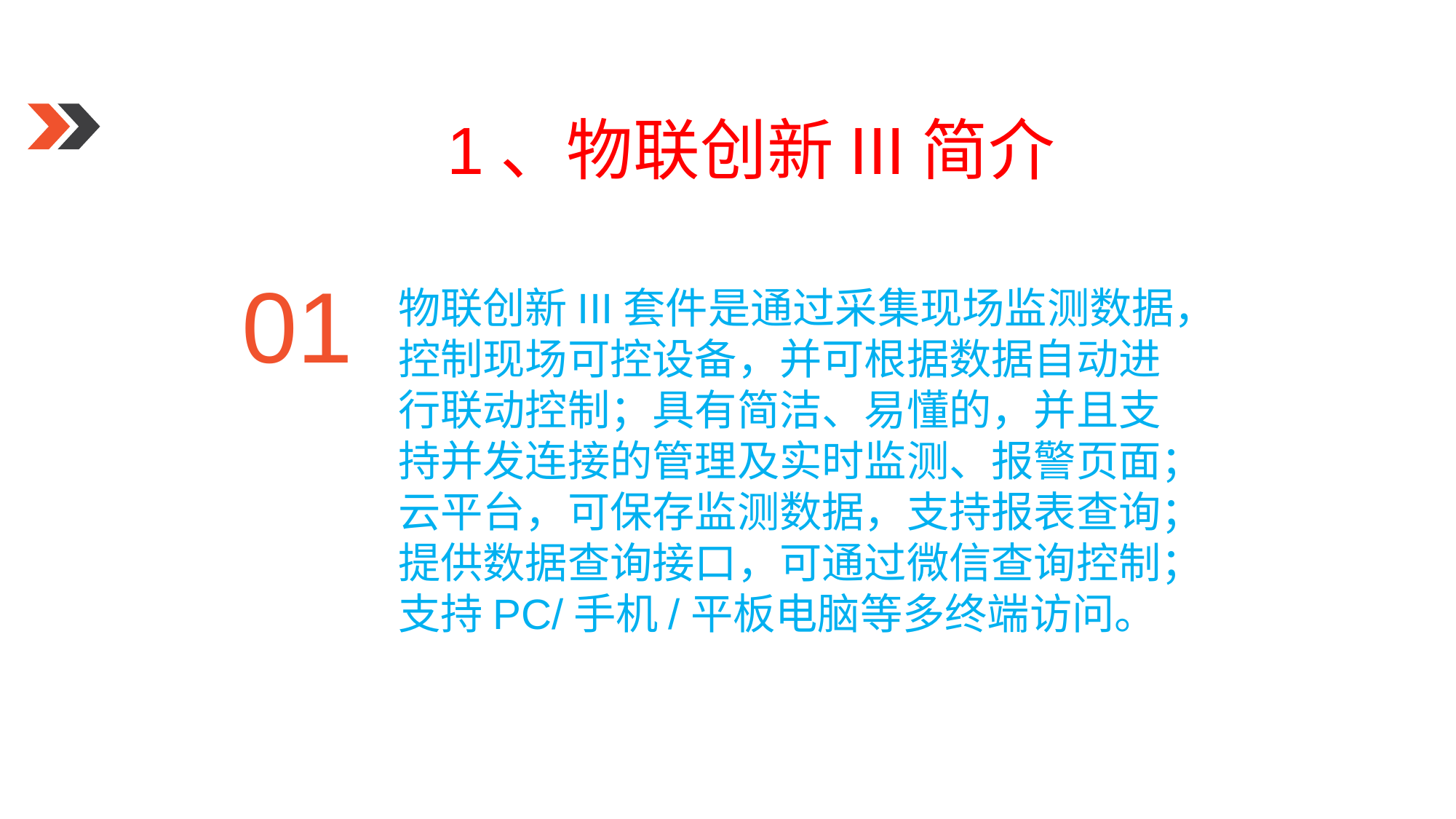

1、物联创新III简介
01
物联创新III套件是通过采集现场监测数据，控制现场可控设备，并可根据数据自动进行联动控制；具有简洁、易懂的，并且支持并发连接的管理及实时监测、报警页面；云平台，可保存监测数据，支持报表查询；提供数据查询接口，可通过微信查询控制；支持PC/手机/平板电脑等多终端访问。